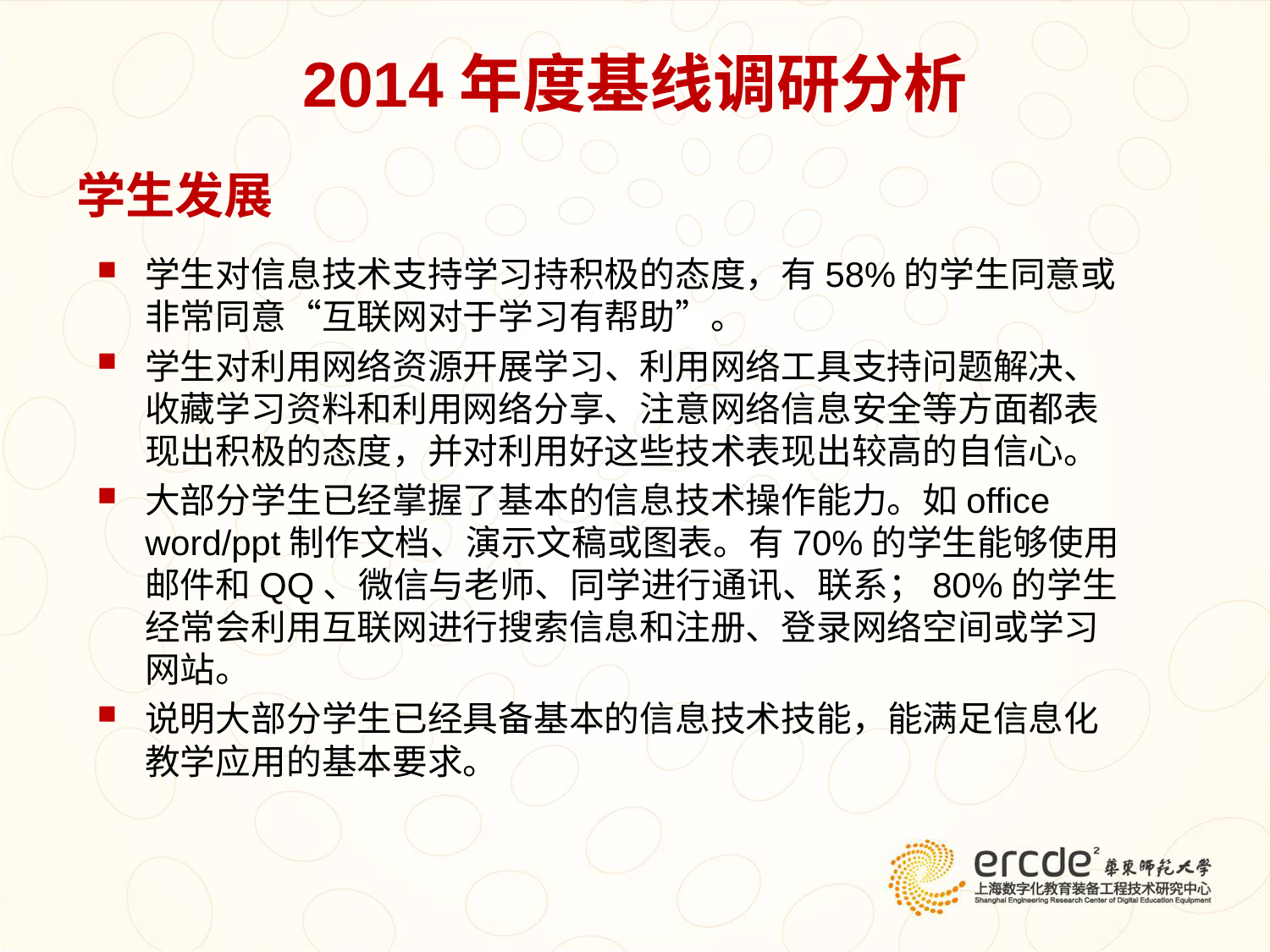

# 2014年度基线调研分析
学生发展
学生对信息技术支持学习持积极的态度，有58%的学生同意或非常同意“互联网对于学习有帮助”。
学生对利用网络资源开展学习、利用网络工具支持问题解决、收藏学习资料和利用网络分享、注意网络信息安全等方面都表现出积极的态度，并对利用好这些技术表现出较高的自信心。
大部分学生已经掌握了基本的信息技术操作能力。如office word/ppt制作文档、演示文稿或图表。有70%的学生能够使用邮件和QQ、微信与老师、同学进行通讯、联系；80%的学生经常会利用互联网进行搜索信息和注册、登录网络空间或学习网站。
说明大部分学生已经具备基本的信息技术技能，能满足信息化教学应用的基本要求。